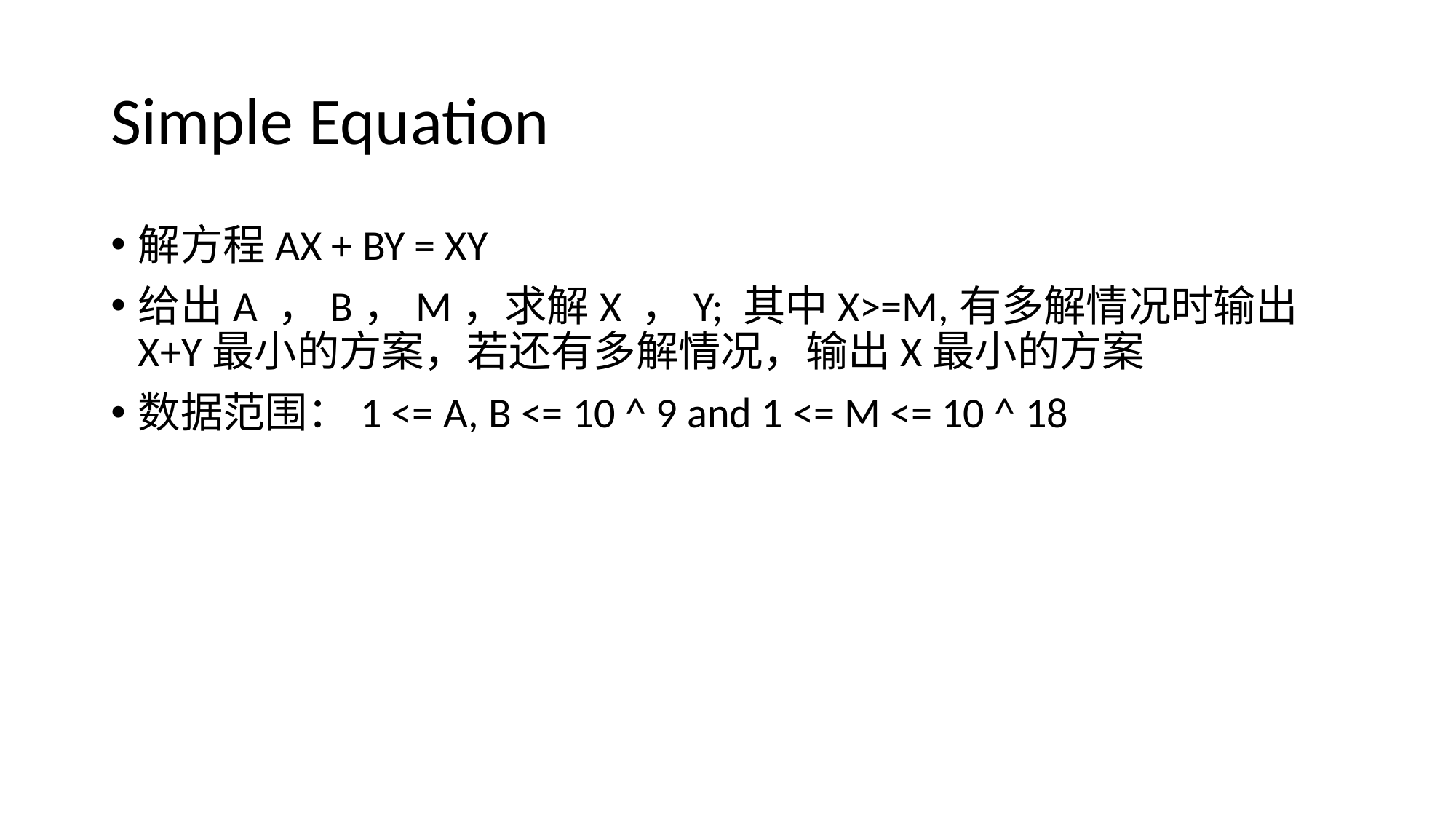

# Simple Equation
解方程AX + BY = XY
给出A ，B，M，求解X ，Y; 其中X>=M,有多解情况时输出X+Y最小的方案，若还有多解情况，输出X最小的方案
数据范围：1 <= A, B <= 10 ^ 9 and 1 <= M <= 10 ^ 18